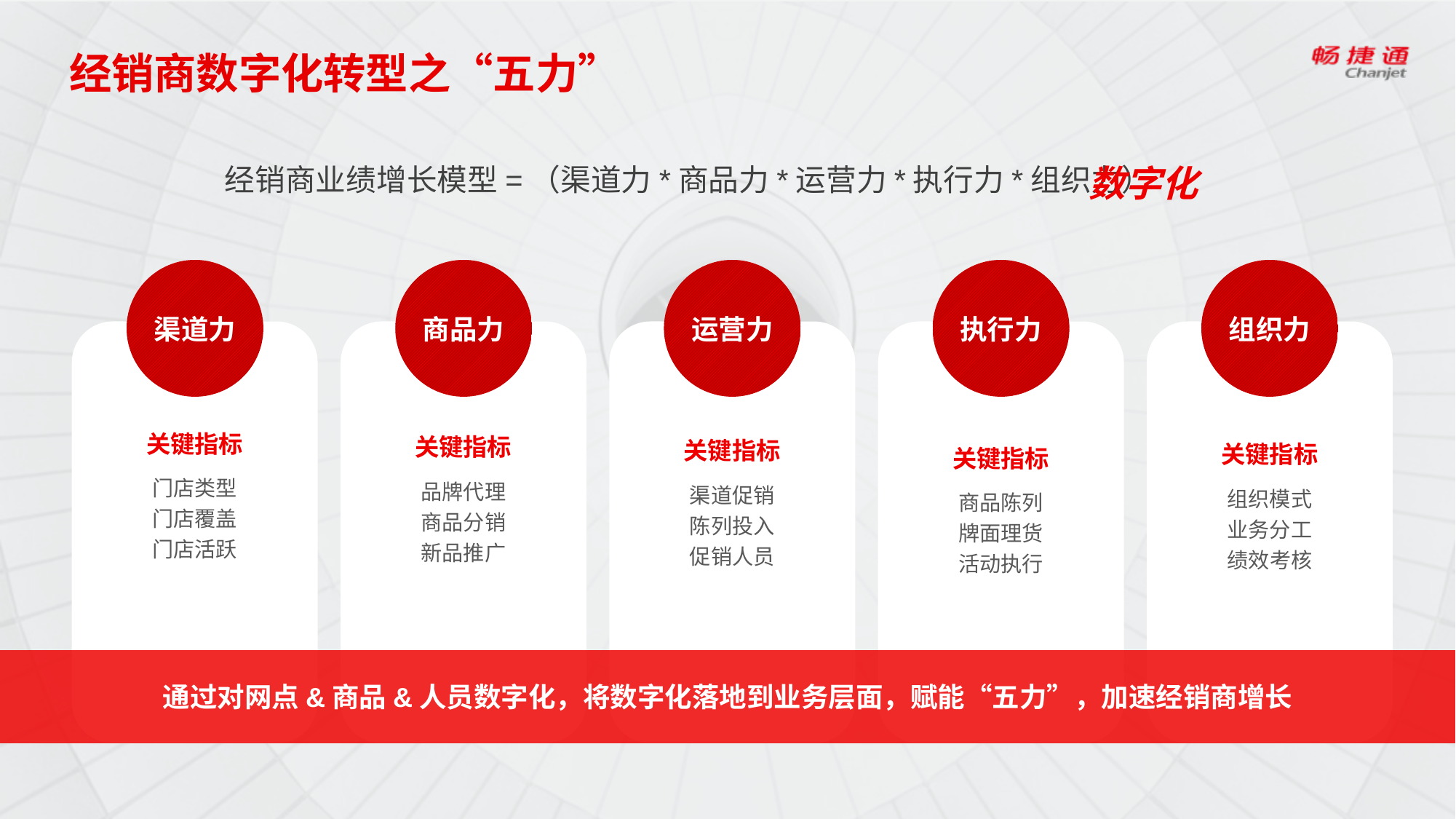

# 经销商数字化转型之“五力”
经销商业绩增长模型=（渠道力*商品力*运营力*执行力*组织力）
数字化
渠道力
商品力
运营力
执行力
组织力

关键指标
品牌代理
商品分销
新品推广
关键指标
渠道促销
陈列投入
促销人员
关键指标
组织模式
业务分工
绩效考核
关键指标
门店类型
门店覆盖
门店活跃
关键指标
商品陈列
牌面理货
活动执行

通过对网点&商品&人员数字化，将数字化落地到业务层面，赋能“五力”，加速经销商增长